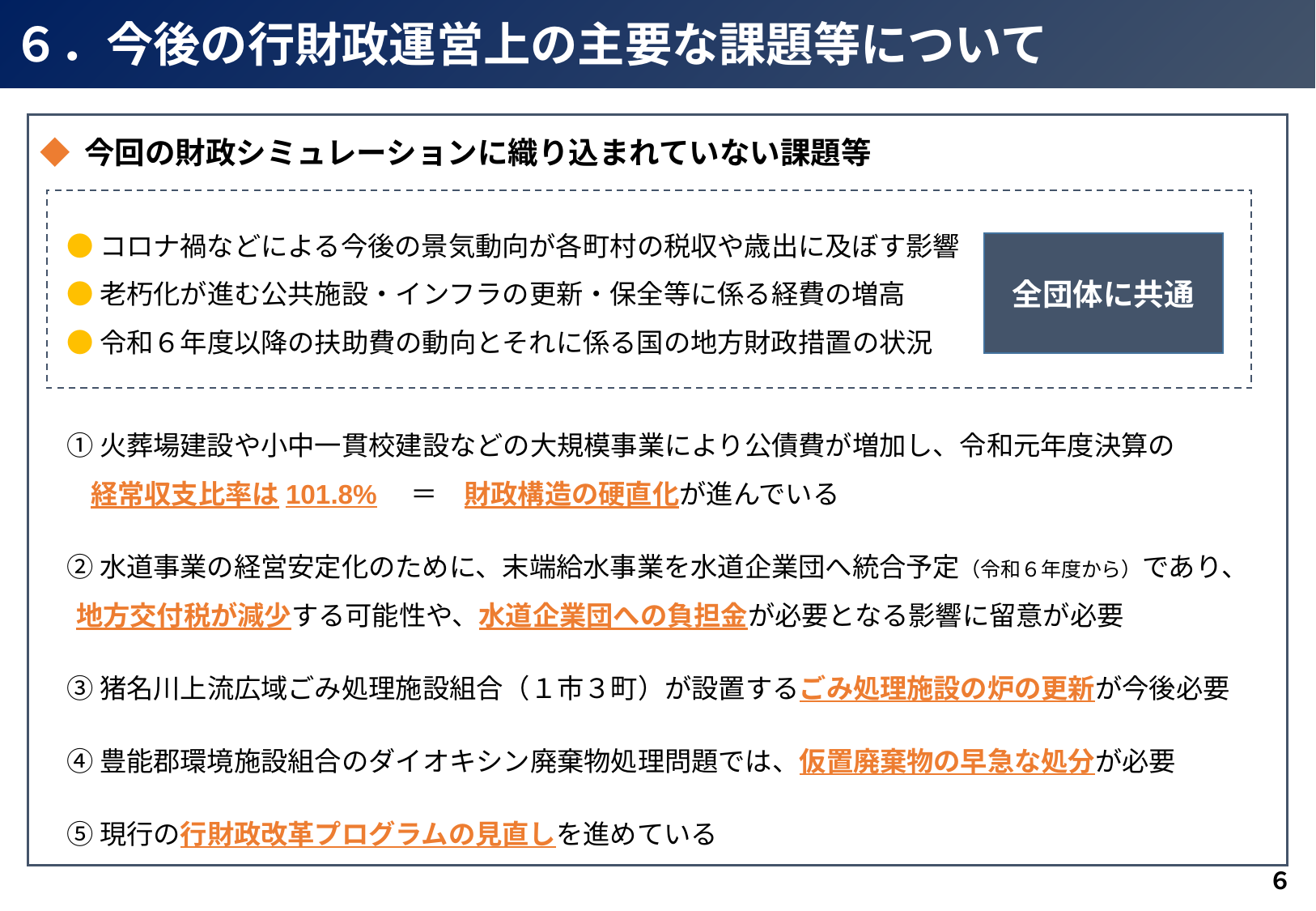

６．今後の行財政運営上の主要な課題等について
◆ 今回の財政シミュレーションに織り込まれていない課題等

　● コロナ禍などによる今後の景気動向が各町村の税収や歳出に及ぼす影響
　● 老朽化が進む公共施設・インフラの更新・保全等に係る経費の増高
　● 令和６年度以降の扶助費の動向とそれに係る国の地方財政措置の状況

　① 火葬場建設や小中一貫校建設などの大規模事業により公債費が増加し、令和元年度決算の
　    経常収支比率は101.8%　＝　財政構造の硬直化が進んでいる

　② 水道事業の経営安定化のために、末端給水事業を水道企業団へ統合予定（令和６年度から）であり、
      地方交付税が減少する可能性や、水道企業団への負担金が必要となる影響に留意が必要

　③ 猪名川上流広域ごみ処理施設組合（１市３町）が設置するごみ処理施設の炉の更新が今後必要

　④ 豊能郡環境施設組合のダイオキシン廃棄物処理問題では、仮置廃棄物の早急な処分が必要

　⑤ 現行の行財政改革プログラムの見直しを進めている

全団体に共通
６